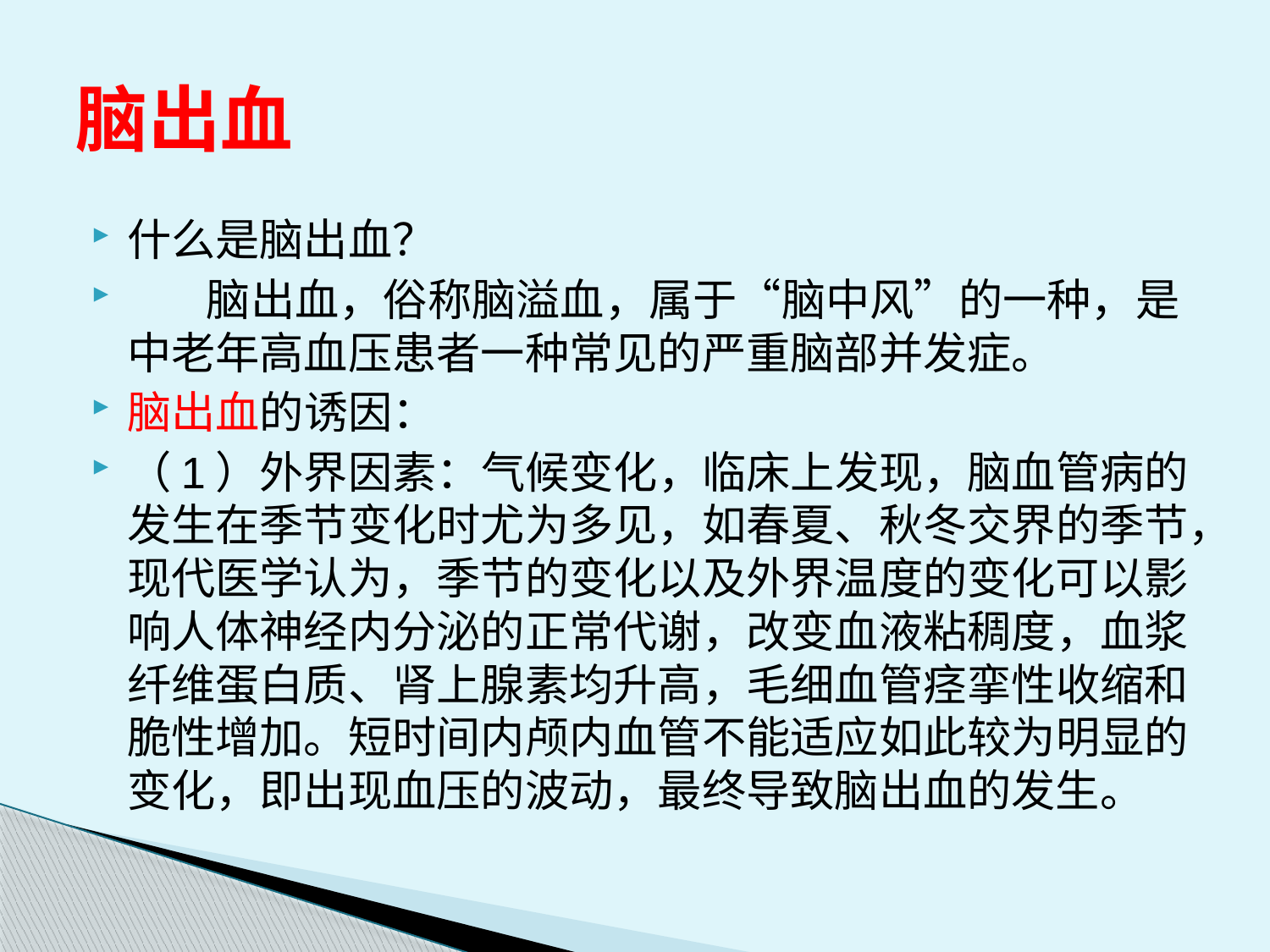

# 脑出血
什么是脑出血？
       脑出血，俗称脑溢血，属于“脑中风”的一种，是中老年高血压患者一种常见的严重脑部并发症。
脑出血的诱因：
（1）外界因素：气候变化，临床上发现，脑血管病的发生在季节变化时尤为多见，如春夏、秋冬交界的季节，现代医学认为，季节的变化以及外界温度的变化可以影响人体神经内分泌的正常代谢，改变血液粘稠度，血浆纤维蛋白质、肾上腺素均升高，毛细血管痉挛性收缩和脆性增加。短时间内颅内血管不能适应如此较为明显的变化，即出现血压的波动，最终导致脑出血的发生。